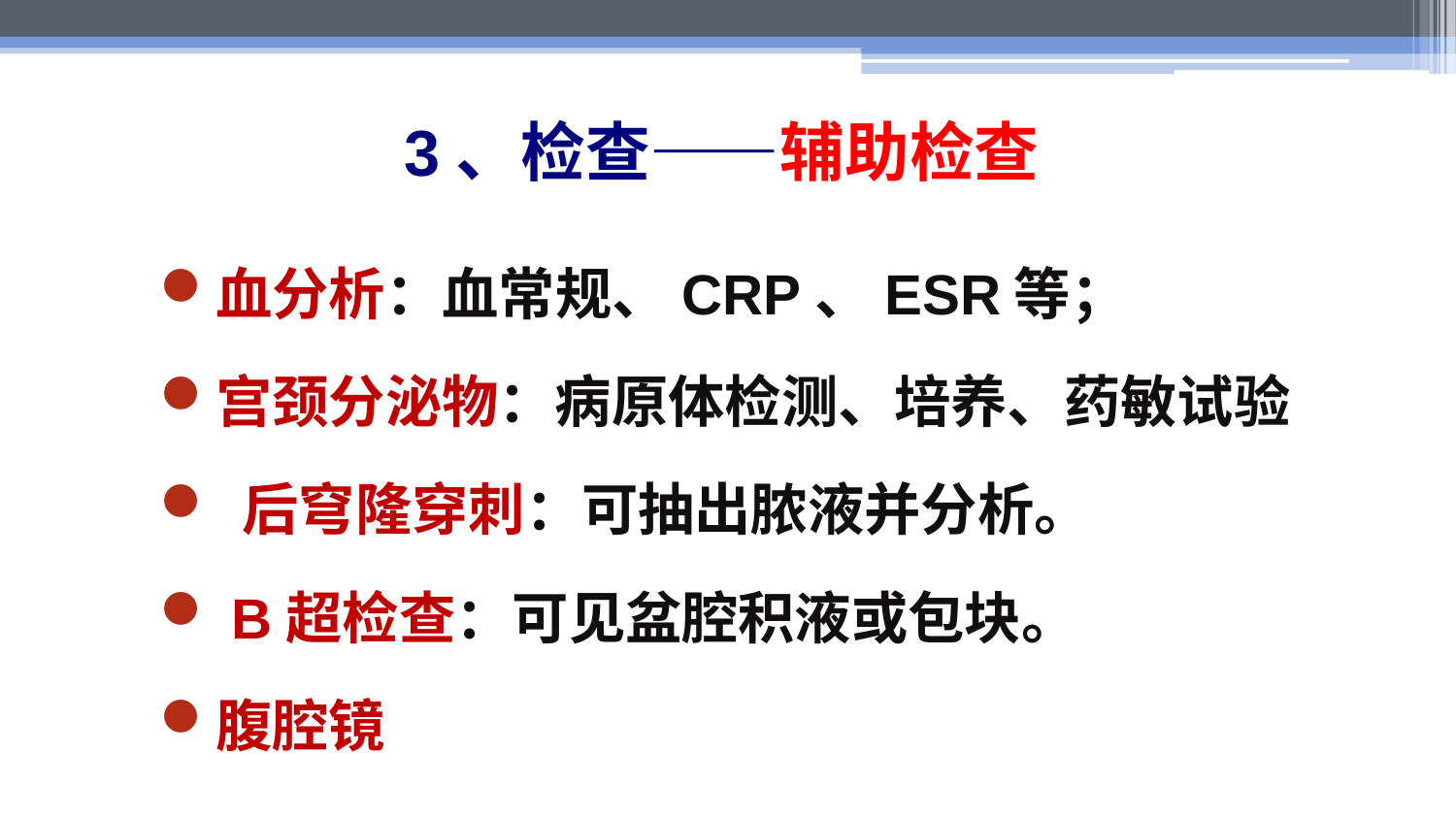

# 3、检查——辅助检查
血分析：血常规、CRP、ESR等；
宫颈分泌物：病原体检测、培养、药敏试验
 后穹隆穿刺：可抽出脓液并分析。
 B超检查：可见盆腔积液或包块。
腹腔镜